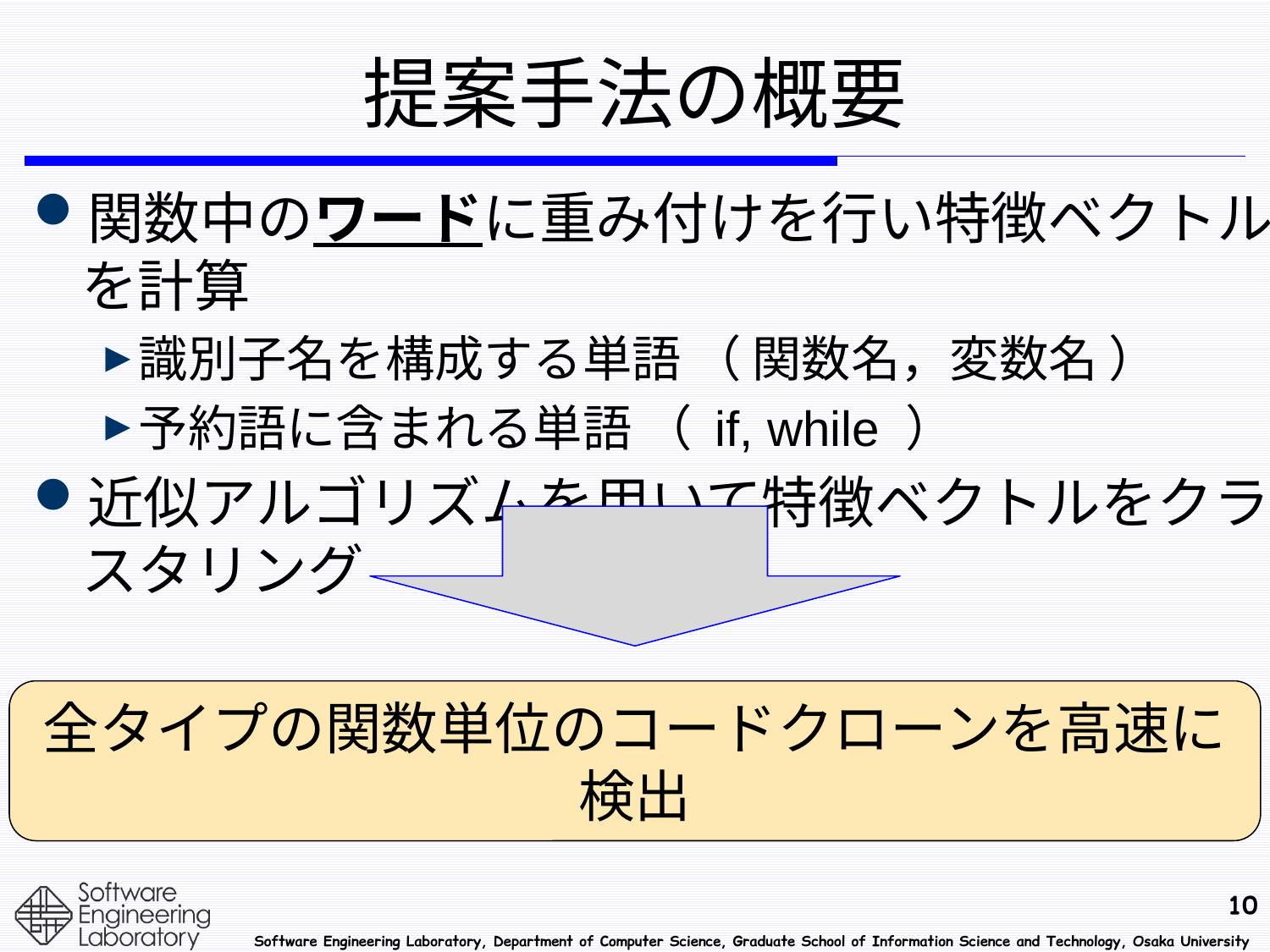

# 提案手法の概要
関数中のワードに重み付けを行い特徴ベクトルを計算
識別子名を構成する単語 （ 関数名，変数名 ）
予約語に含まれる単語 （ if, while ）
近似アルゴリズムを用いて特徴ベクトルをクラスタリング

全タイプの関数単位のコードクローンを高速に検出